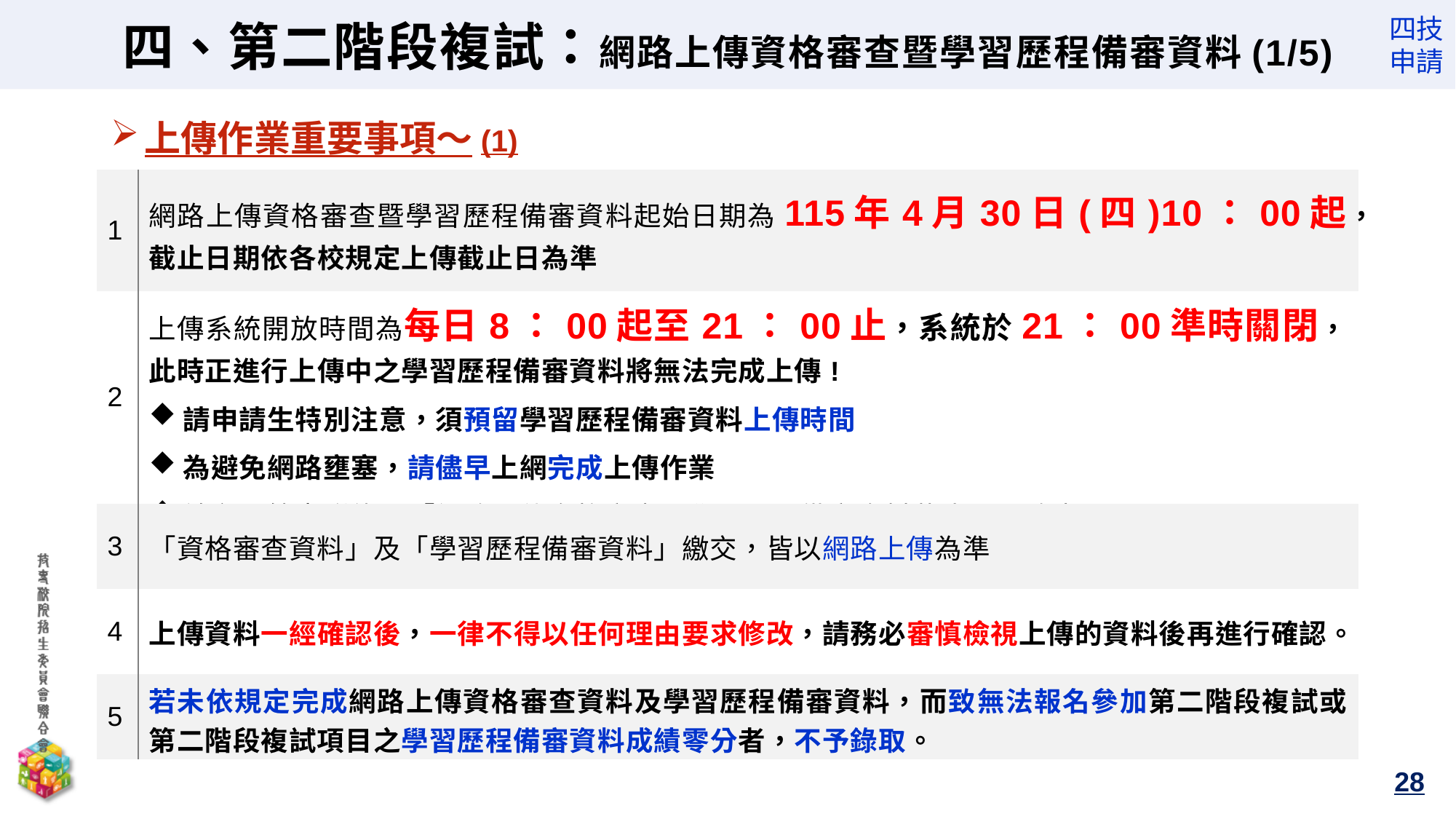

四、第二階段複試：網路上傳資格審查暨學習歷程備審資料(1/5)
上傳作業重要事項～(1)
| 1 | 網路上傳資格審查暨學習歷程備審資料起始日期為115年4月30日(四)10：00起，截止日期依各校規定上傳截止日為準 |
| --- | --- |
| 2 | 上傳系統開放時間為每日8：00起至21：00止，系統於21：00準時關閉，此時正進行上傳中之學習歷程備審資料將無法完成上傳! 請申請生特別注意，須預留學習歷程備審資料上傳時間 為避免網路壅塞，請儘早上網完成上傳作業 請參閱簡章附錄四「網路上傳資格審查暨學習歷程備審資料截止日一覽表」 |
| 3 | 「資格審查資料」及「學習歷程備審資料」繳交，皆以網路上傳為準 |
| 4 | 上傳資料一經確認後，一律不得以任何理由要求修改，請務必審慎檢視上傳的資料後再進行確認。 |
| 5 | 若未依規定完成網路上傳資格審查資料及學習歷程備審資料，而致無法報名參加第二階段複試或第二階段複試項目之學習歷程備審資料成績零分者，不予錄取。 |
28